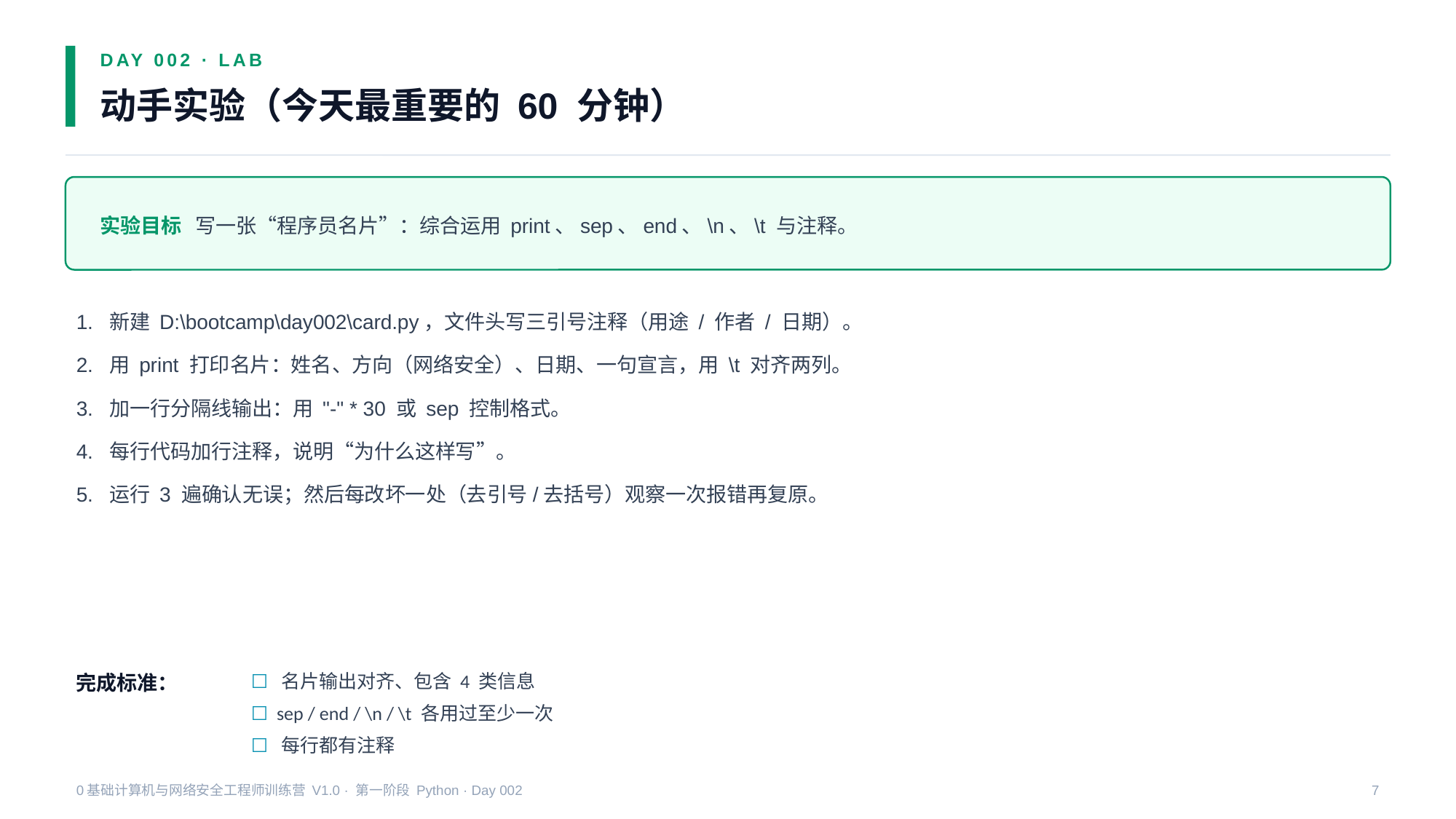

DAY 002 · LAB

动手实验（今天最重要的 60 分钟）

实验目标   写一张“程序员名片”：综合运用 print、sep、end、\n、\t 与注释。
1.  新建 D:\bootcamp\day002\card.py，文件头写三引号注释（用途 / 作者 / 日期）。
2.  用 print 打印名片：姓名、方向（网络安全）、日期、一句宣言，用 \t 对齐两列。
3.  加一行分隔线输出：用 "-" * 30 或 sep 控制格式。
4.  每行代码加行注释，说明“为什么这样写”。
5.  运行 3 遍确认无误；然后每改坏一处（去引号/去括号）观察一次报错再复原。
完成标准：
☐  名片输出对齐、包含 4 类信息
☐  sep / end / \n / \t 各用过至少一次
☐  每行都有注释
0基础计算机与网络安全工程师训练营 V1.0 · 第一阶段 Python · Day 002
7